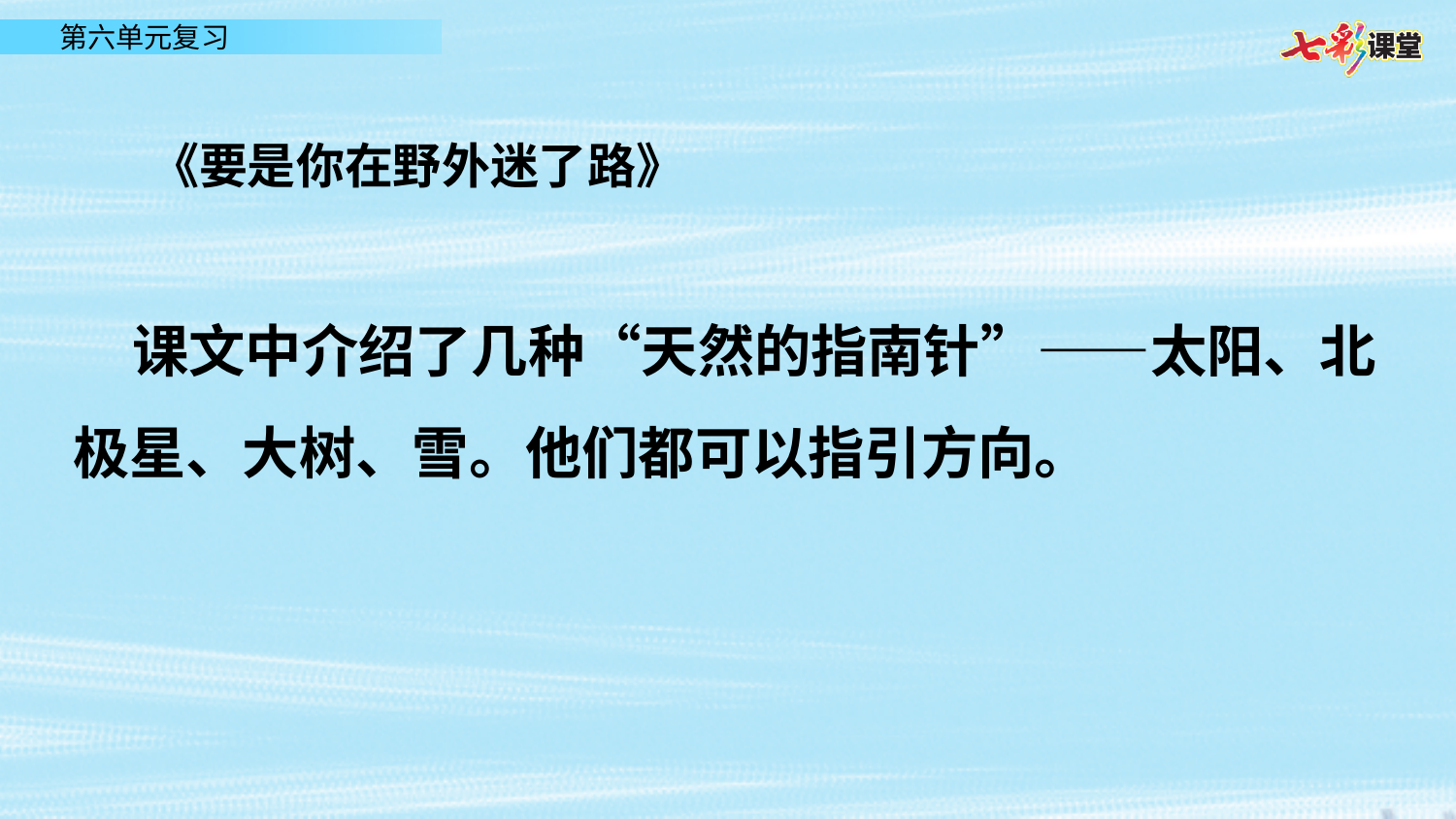

《要是你在野外迷了路》

    课文中介绍了几种“天然的指南针”——太阳、北极星、大树、雪。他们都可以指引方向。